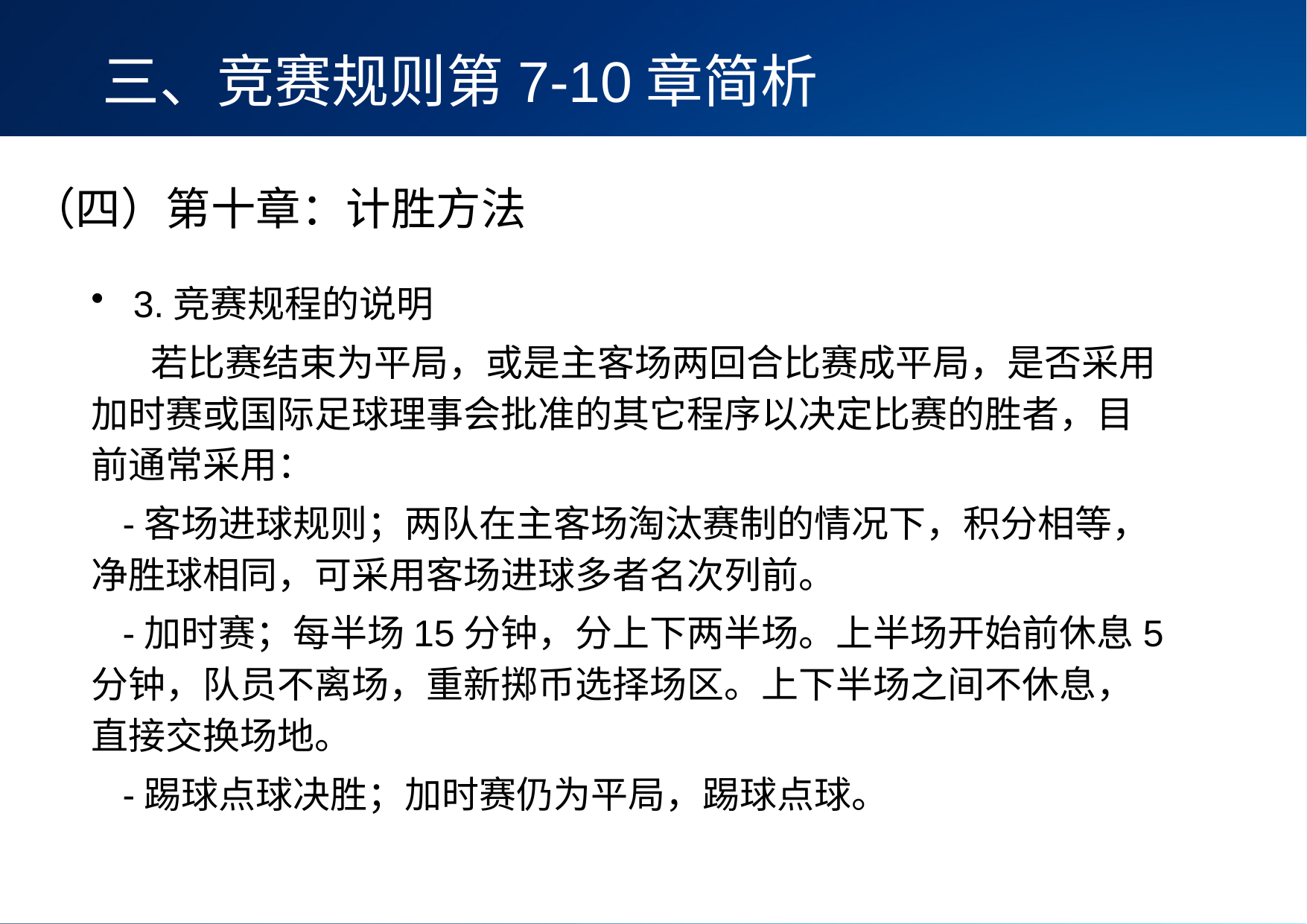

三、竞赛规则第7-10章简析

（四）第十章：计胜方法
3.竞赛规程的说明
      若比赛结束为平局，或是主客场两回合比赛成平局，是否采用加时赛或国际足球理事会批准的其它程序以决定比赛的胜者，目前通常采用：
   -客场进球规则；两队在主客场淘汰赛制的情况下，积分相等，净胜球相同，可采用客场进球多者名次列前。
   -加时赛；每半场15分钟，分上下两半场。上半场开始前休息5分钟，队员不离场，重新掷币选择场区。上下半场之间不休息，直接交换场地。
   -踢球点球决胜；加时赛仍为平局，踢球点球。